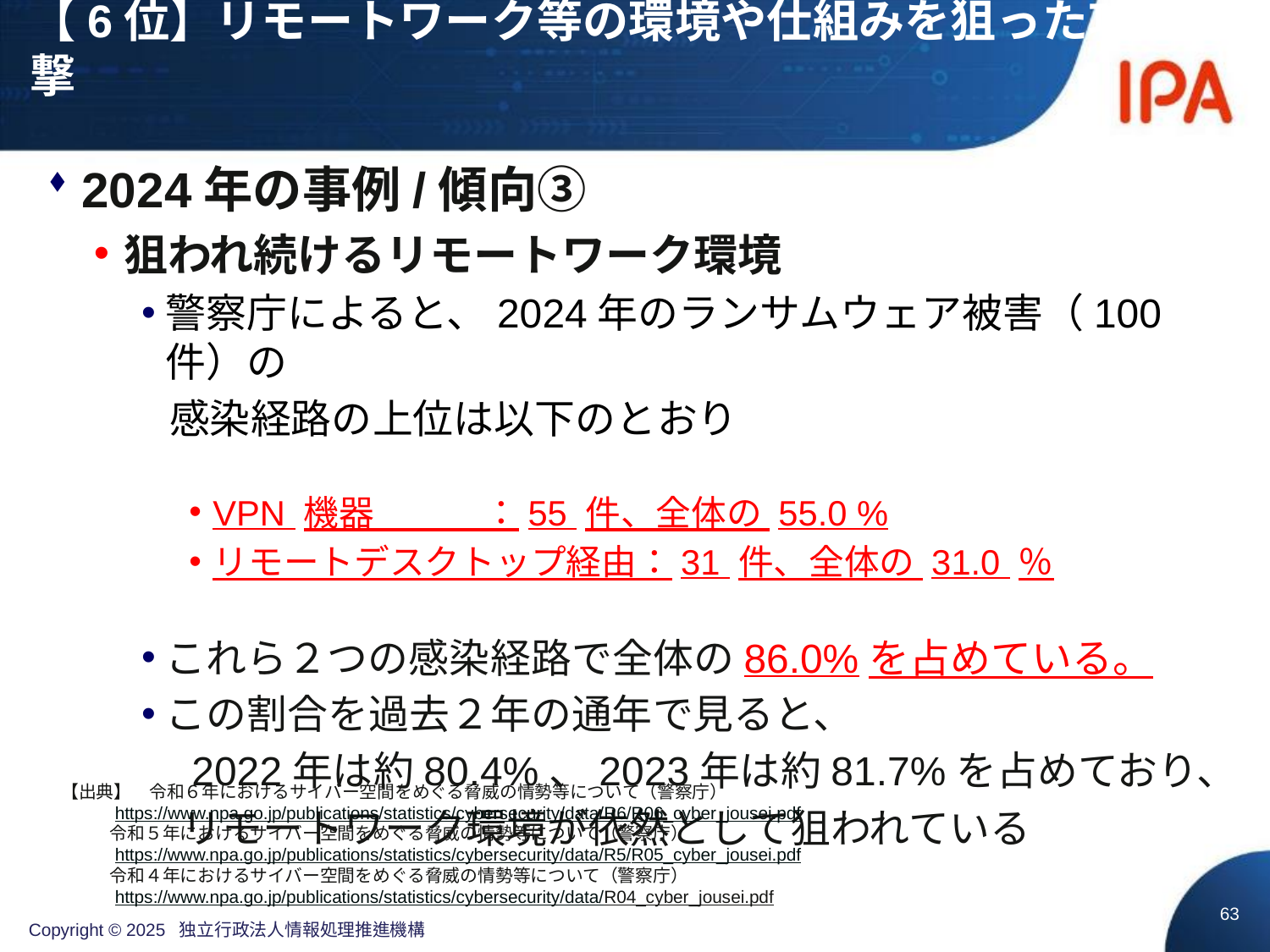

# 【6位】リモートワーク等の環境や仕組みを狙った攻撃
2024年の事例/傾向③
狙われ続けるリモートワーク環境
警察庁によると、2024年のランサムウェア被害（100件）の
  感染経路の上位は以下のとおり

VPN 機器              ：55 件、全体の 55.0 %
リモートデスクトップ経由：31 件、全体の 31.0 ％

これら２つの感染経路で全体の86.0%を占めている。
この割合を過去２年の通年で見ると、
　2022年は約80.4%、2023年は約81.7%を占めており、
　リモートワーク環境が依然として狙われている
【出典】　令和６年におけるサイバー空間をめぐる脅威の情勢等について（警察庁）
           https://www.npa.go.jp/publications/statistics/cybersecurity/data/R6/R06_cyber_jousei.pdf
           令和５年におけるサイバー空間をめぐる脅威の情勢等について（警察庁）
           https://www.npa.go.jp/publications/statistics/cybersecurity/data/R5/R05_cyber_jousei.pdf
           令和４年におけるサイバー空間をめぐる脅威の情勢等について（警察庁）
           https://www.npa.go.jp/publications/statistics/cybersecurity/data/R04_cyber_jousei.pdf
63
Copyright © 2025  独立行政法人情報処理推進機構